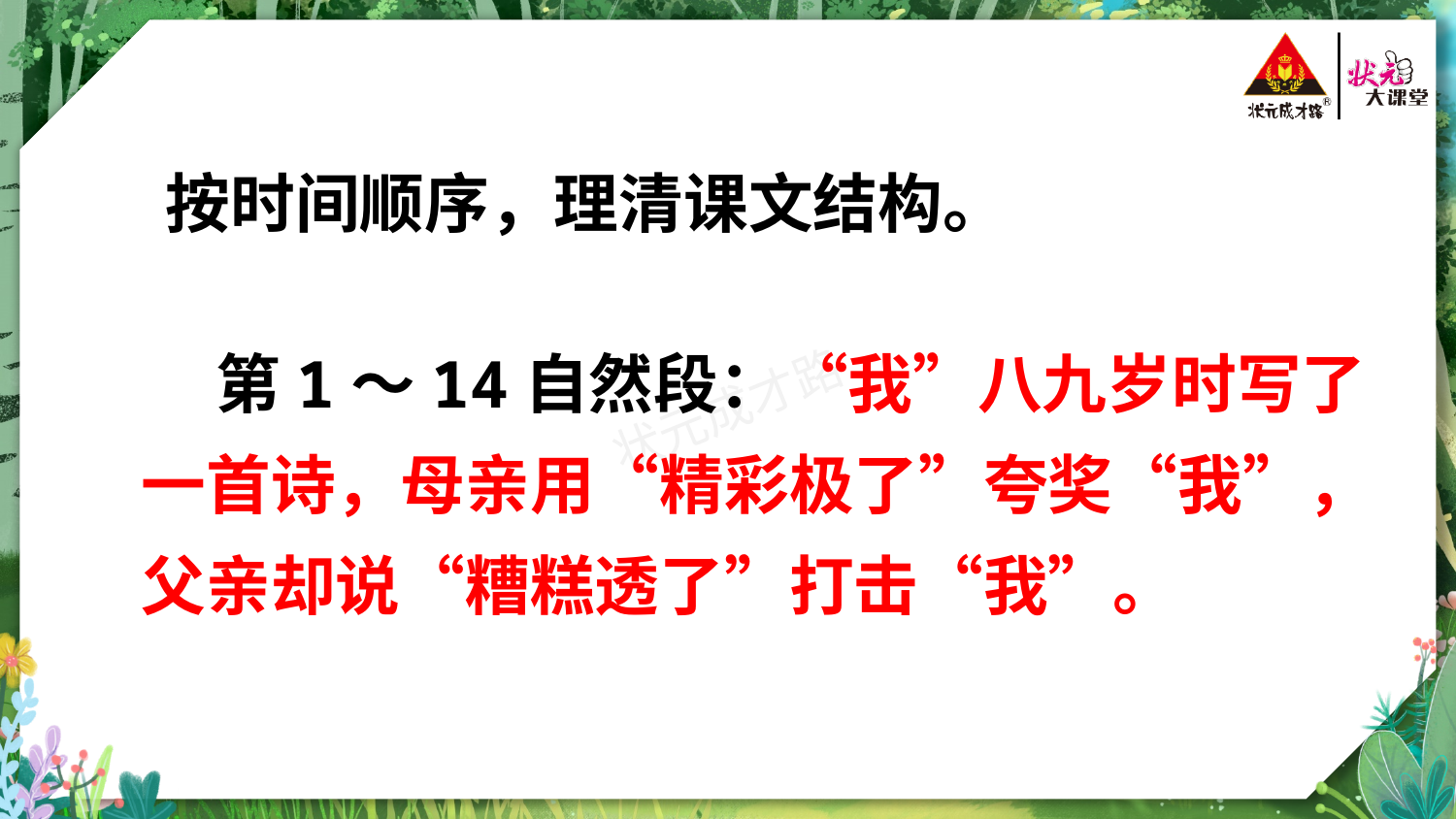

按时间顺序，理清课文结构。
    第1～14自然段：“我”八九岁时写了一首诗，母亲用“精彩极了”夸奖“我”，父亲却说“糟糕透了”打击“我”。